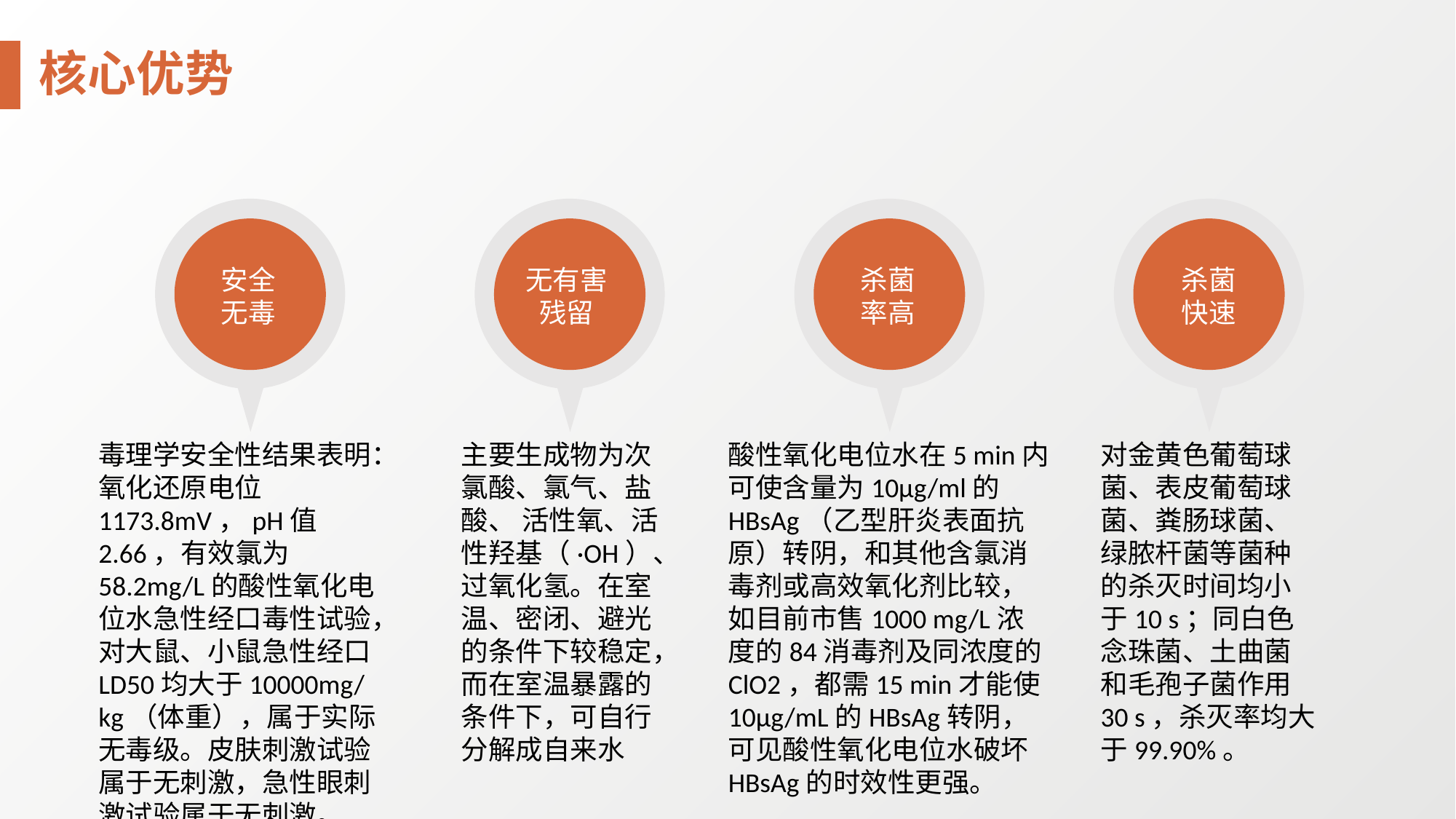

核心优势

无有害残留
杀菌
率高
安全无毒
杀菌快速
酸性氧化电位水在5 min内可使含量为10μg/ml的HBsAg（乙型肝炎表面抗原）转阴，和其他含氯消毒剂或高效氧化剂比较，如目前市售1000 mg/L浓度的84消毒剂及同浓度的ClO2，都需15 min才能使10μg/mL的HBsAg转阴，可见酸性氧化电位水破坏HBsAg的时效性更强。
对金黄色葡萄球菌、表皮葡萄球菌、粪肠球菌、绿脓杆菌等菌种的杀灭时间均小于10 s；同白色念珠菌、土曲菌和毛孢子菌作用30 s，杀灭率均大于99.90%。
毒理学安全性结果表明：氧化还原电位1173.8mV，pH值2.66，有效氯为58.2mg/L的酸性氧化电位水急性经口毒性试验，对大鼠、小鼠急性经口LD50均大于10000mg/kg（体重），属于实际无毒级。皮肤刺激试验属于无刺激，急性眼刺激试验属于无刺激。
主要生成物为次氯酸、氯气、盐酸、 活性氧、活性羟基（·OH）、过氧化氢。在室温、密闭、避光的条件下较稳定，而在室温暴露的条件下，可自行分解成自来水